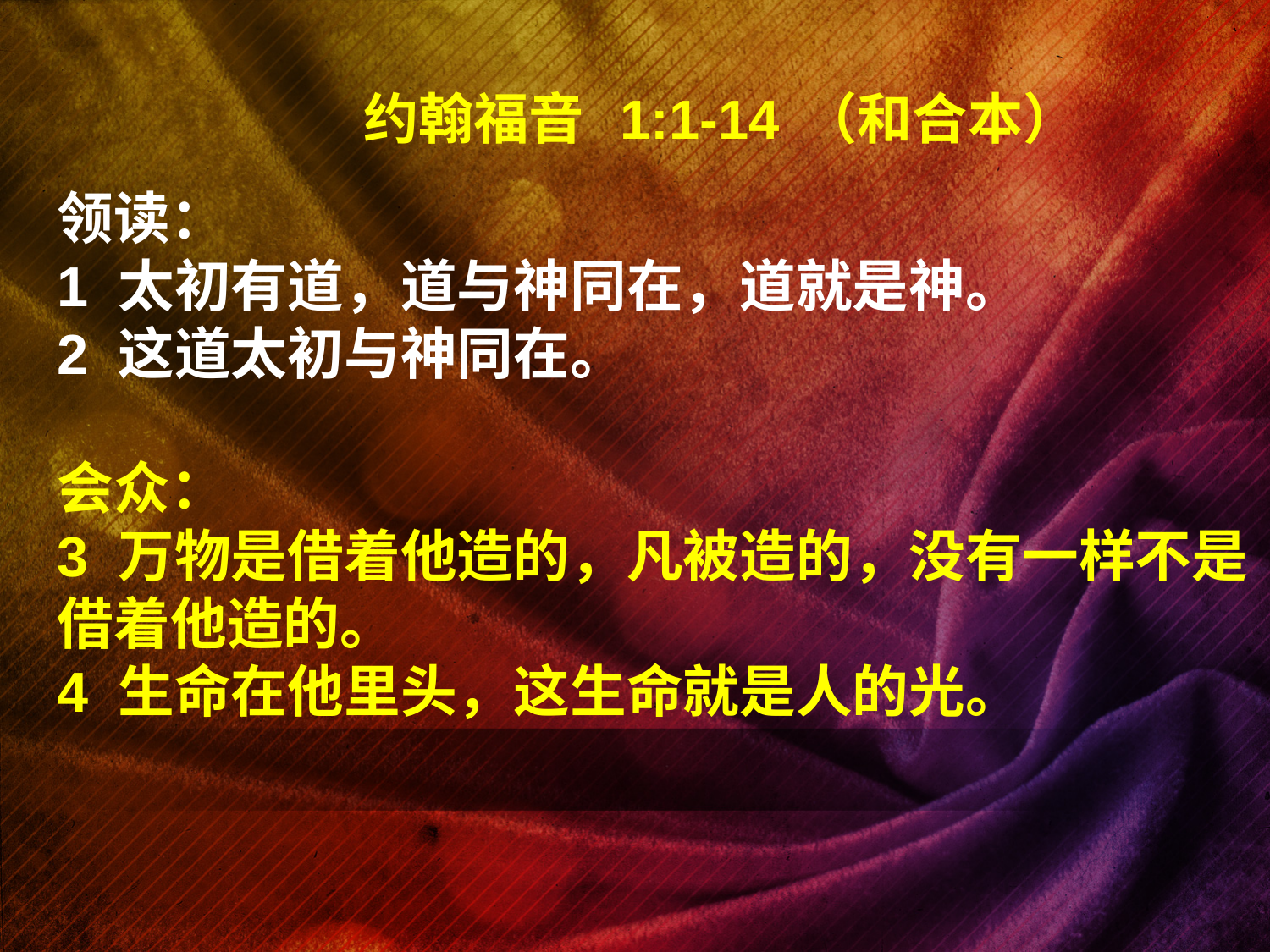

约翰福音 1:1-14（和合本）
领读：
1 太初有道，道与神同在，道就是神。
2 这道太初与神同在。

会众：
3 万物是借着他造的，凡被造的，没有一样不是借着他造的。
4 生命在他里头，这生命就是人的光。